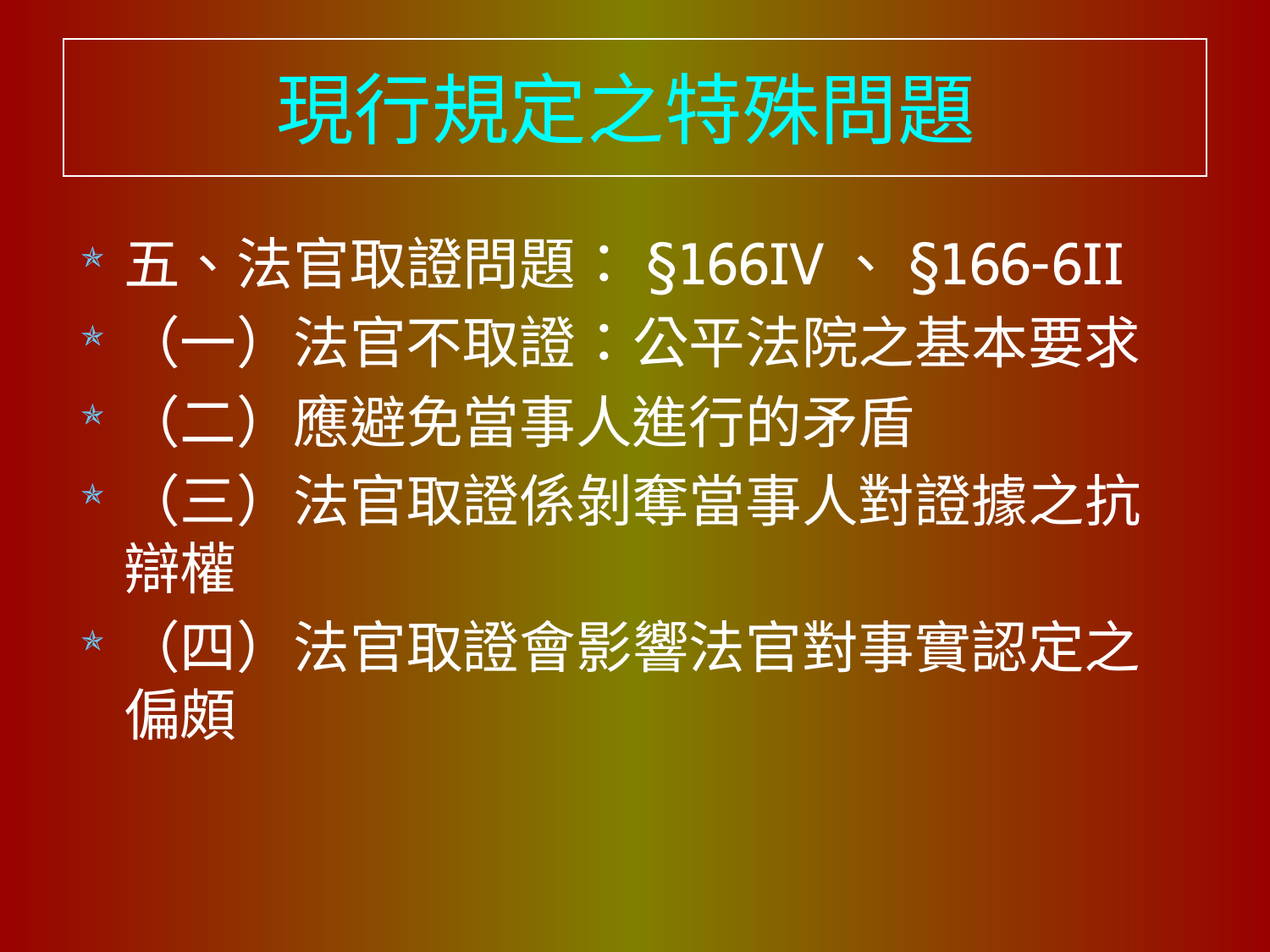

# 現行規定之特殊問題
五、法官取證問題：§166IV、§166-6II
（一）法官不取證：公平法院之基本要求
（二）應避免當事人進行的矛盾
（三）法官取證係剝奪當事人對證據之抗辯權
（四）法官取證會影響法官對事實認定之偏頗